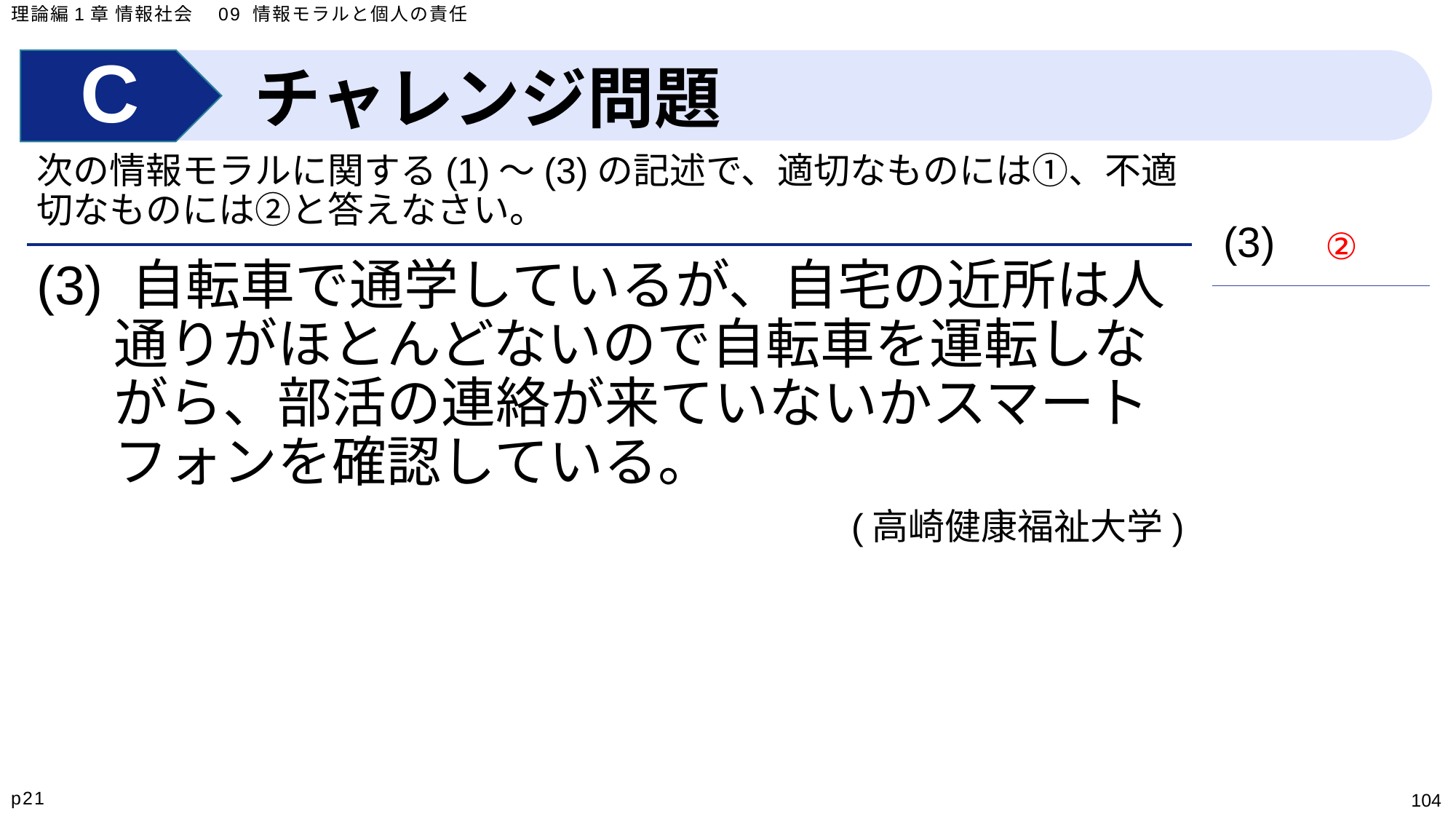

理論編1章 情報社会　09 情報モラルと個人の責任
チャレンジ問題
次の情報モラルに関する(1)～(3)の記述で、適切なものには①、不適切なものには②と答えなさい。
| (3) |
| --- |
②
(3) 自転車で通学しているが、自宅の近所は人通りがほとんどないので自転車を運転しながら、部活の連絡が来ていないかスマートフォンを確認している。
(高崎健康福祉大学)

p21
104